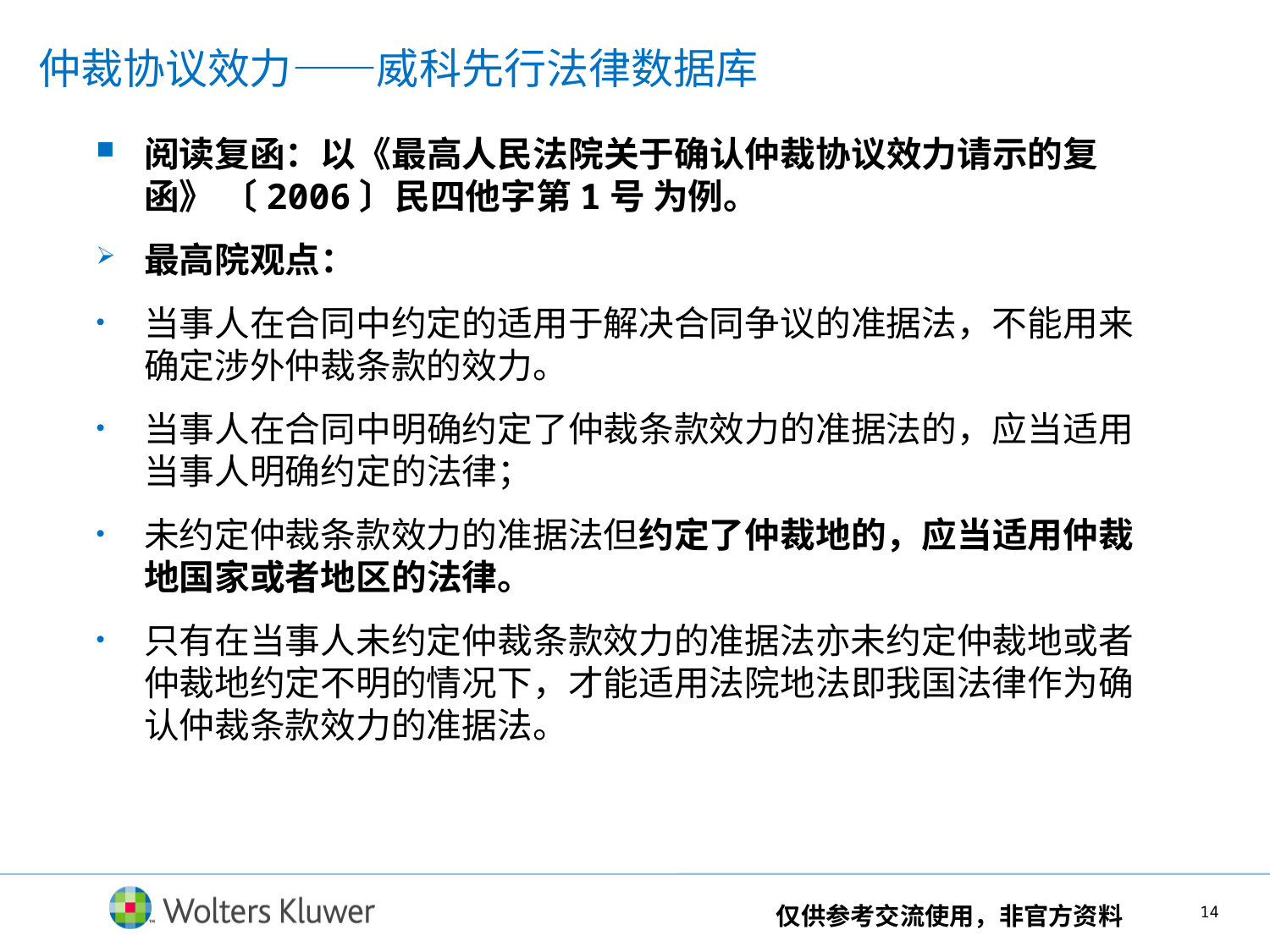

仲裁协议效力——威科先行法律数据库
阅读复函：以《最高人民法院关于确认仲裁协议效力请示的复函》 〔2006〕民四他字第1号 为例。
最高院观点：
当事人在合同中约定的适用于解决合同争议的准据法，不能用来确定涉外仲裁条款的效力。
当事人在合同中明确约定了仲裁条款效力的准据法的，应当适用当事人明确约定的法律；
未约定仲裁条款效力的准据法但约定了仲裁地的，应当适用仲裁地国家或者地区的法律。
只有在当事人未约定仲裁条款效力的准据法亦未约定仲裁地或者仲裁地约定不明的情况下，才能适用法院地法即我国法律作为确认仲裁条款效力的准据法。
仅供参考交流使用，非官方资料
14